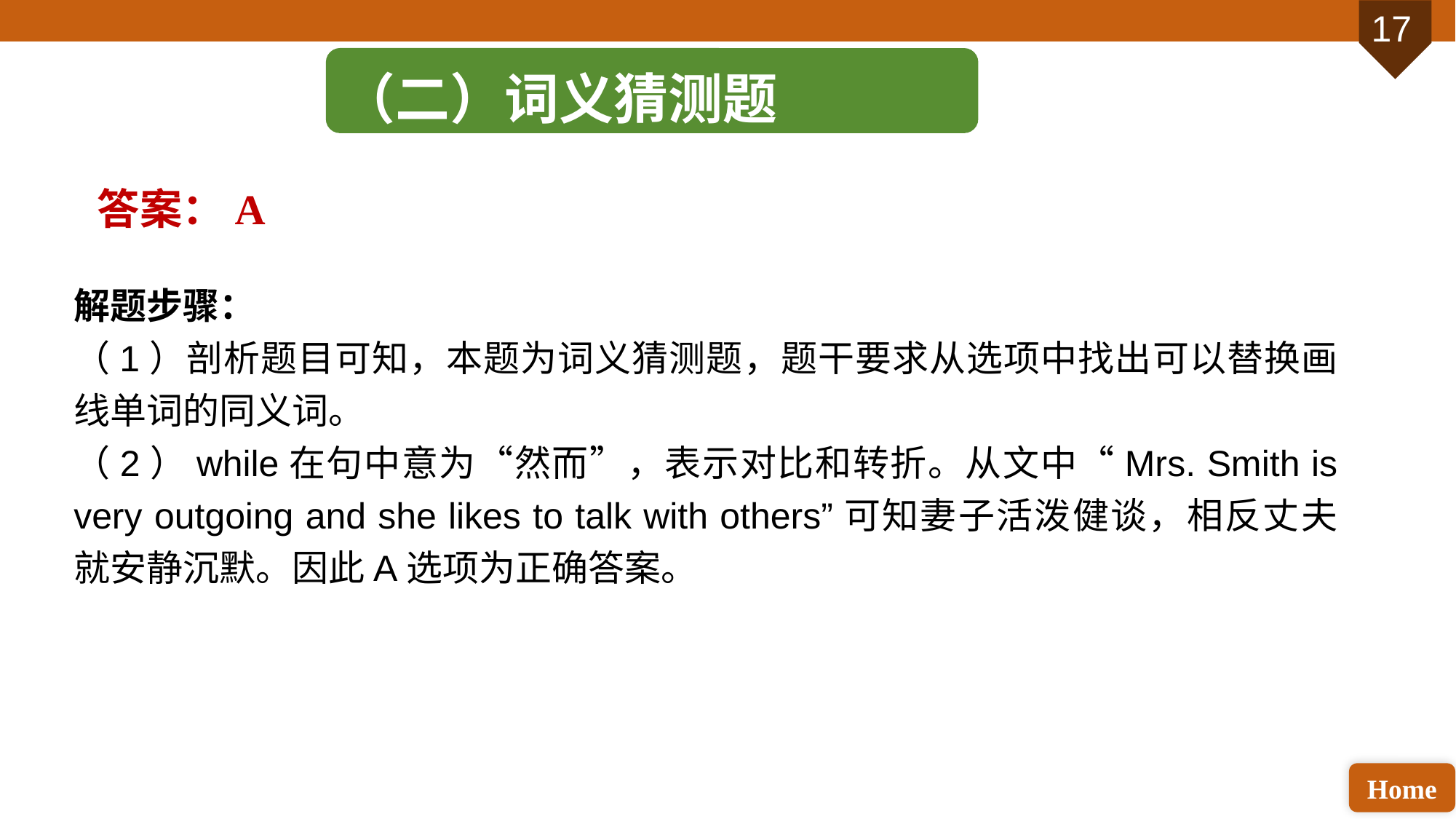

（二）词义猜测题
答案：A
解题步骤：
（1）剖析题目可知，本题为词义猜测题，题干要求从选项中找出可以替换画线单词的同义词。
（2）while在句中意为“然而”，表示对比和转折。从文中“Mrs. Smith is very outgoing and she likes to talk with others”可知妻子活泼健谈，相反丈夫就安静沉默。因此A选项为正确答案。